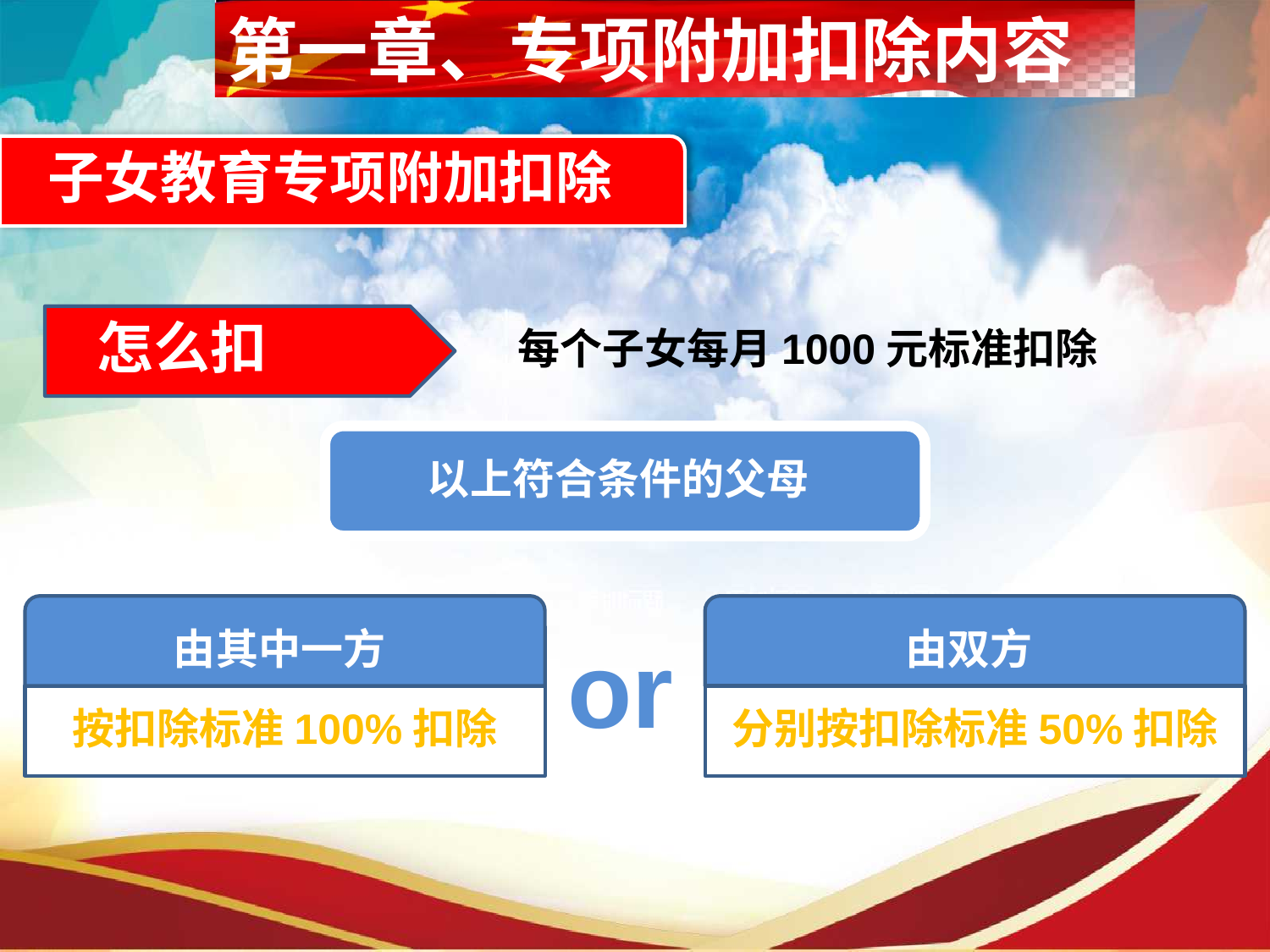

第一章、专项附加扣除内容

子女教育专项附加扣除

怎么扣
每个子女每月1000元标准扣除

以上符合条件的父母

由其中一方
按扣除标准100%扣除

由双方

分别按扣除标准50%扣除
or